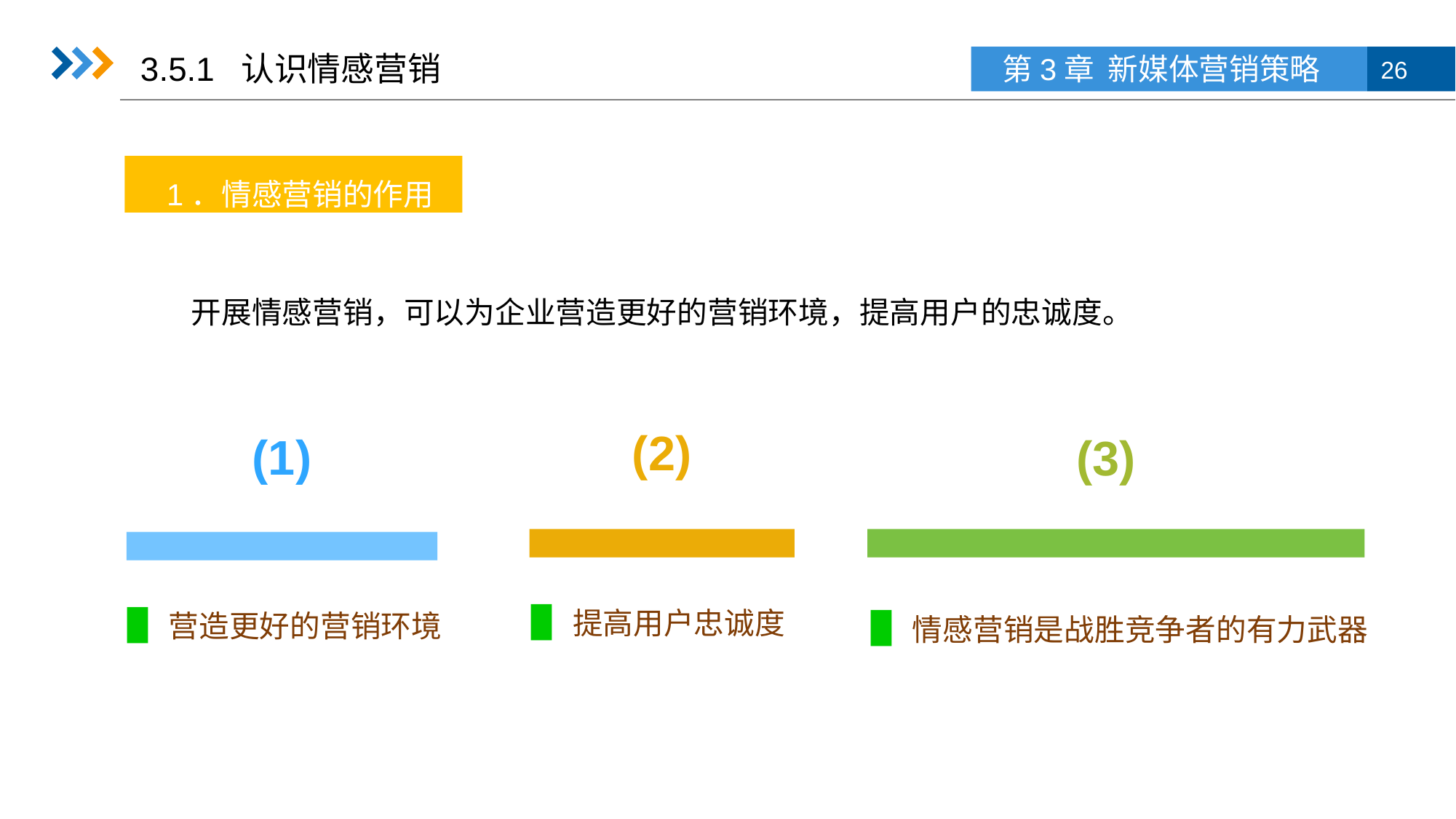

3.5.1  认识情感营销
1．情感营销的作用
开展情感营销，可以为企业营造更好的营销环境，提高用户的忠诚度。
(2)
(1)
(3)

提高用户忠诚度
营造更好的营销环境
情感营销是战胜竞争者的有力武器